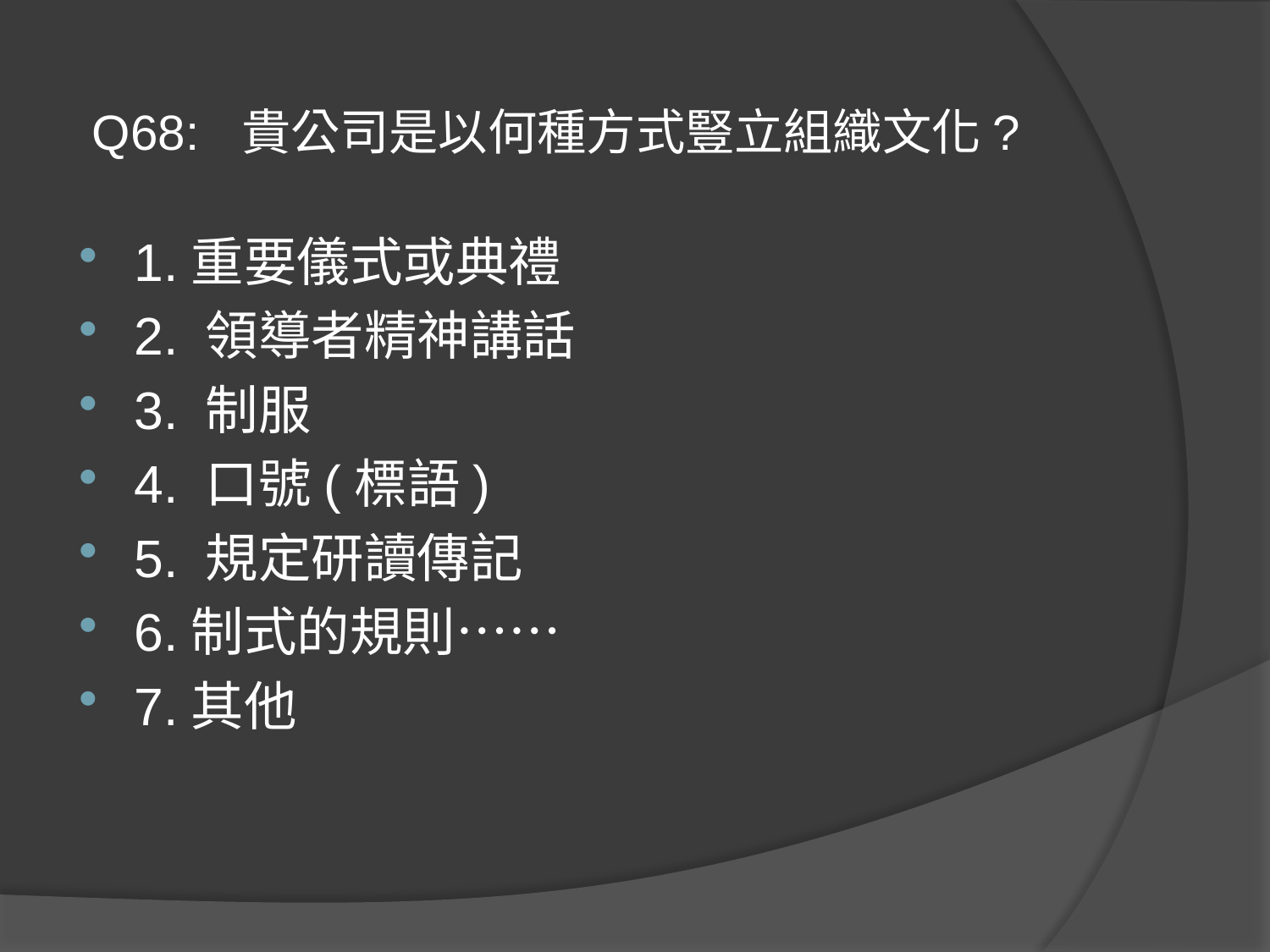

# Q68: 貴公司是以何種方式豎立組織文化?
1.重要儀式或典禮
2. 領導者精神講話
3. 制服
4. 口號(標語)
5. 規定研讀傳記
6.制式的規則……
7.其他